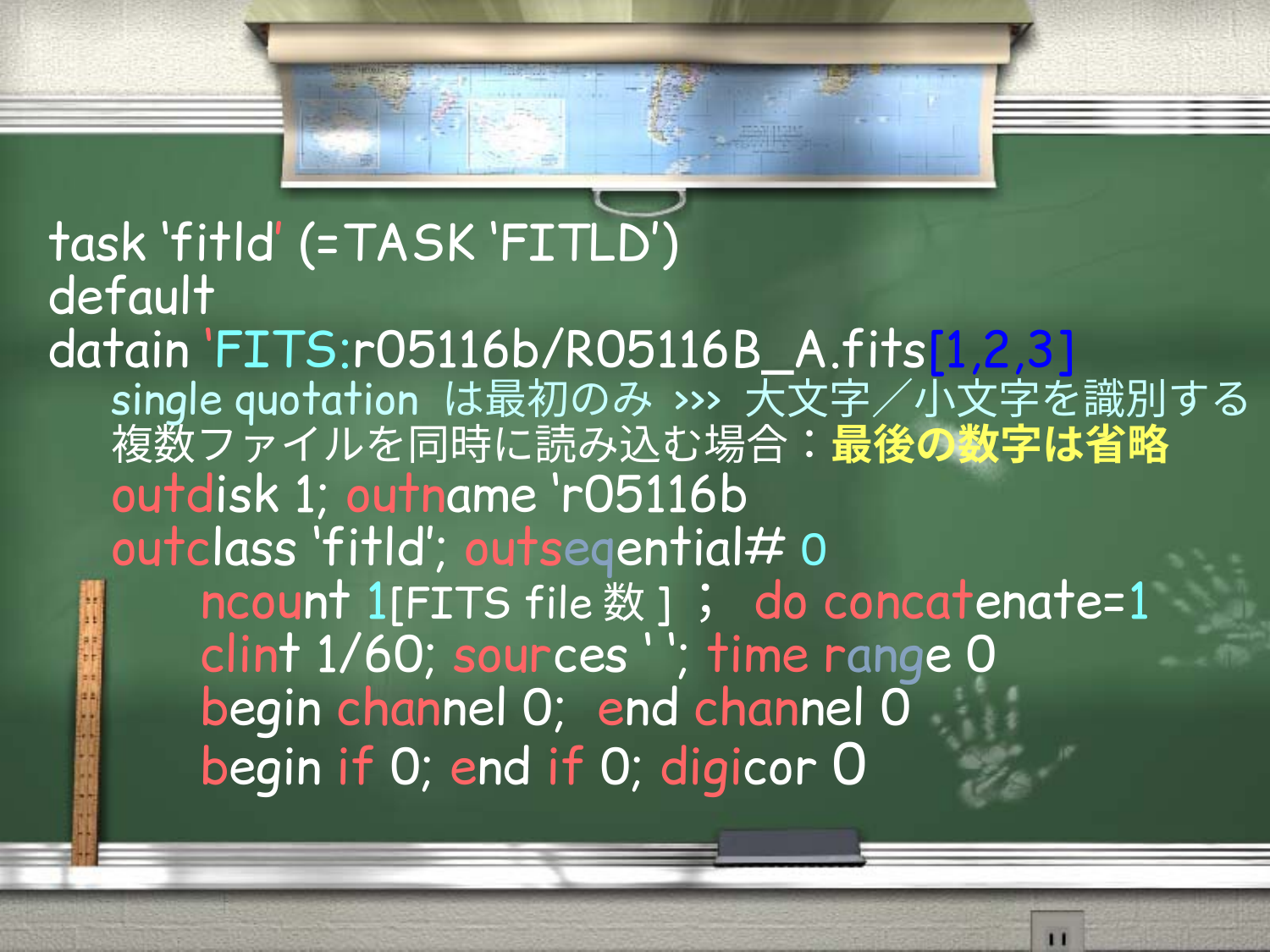

task ‘fitld’ (=TASK ‘FITLD’)
default
datain ‘FITS:r05116b/R05116B_A.fits[1,2,3]
single quotation は最初のみ >>> 大文字／小文字を識別する
複数ファイルを同時に読み込む場合：最後の数字は省略
outdisk 1; outname ‘r05116b
outclass ‘fitld’; outseqential# 0
      ncount 1[FITS file数]； do concatenate=1
      clint 1/60; sources ‘ ‘; time range 0
      begin channel 0;  end channel 0
      begin if 0; end if 0; digicor 0